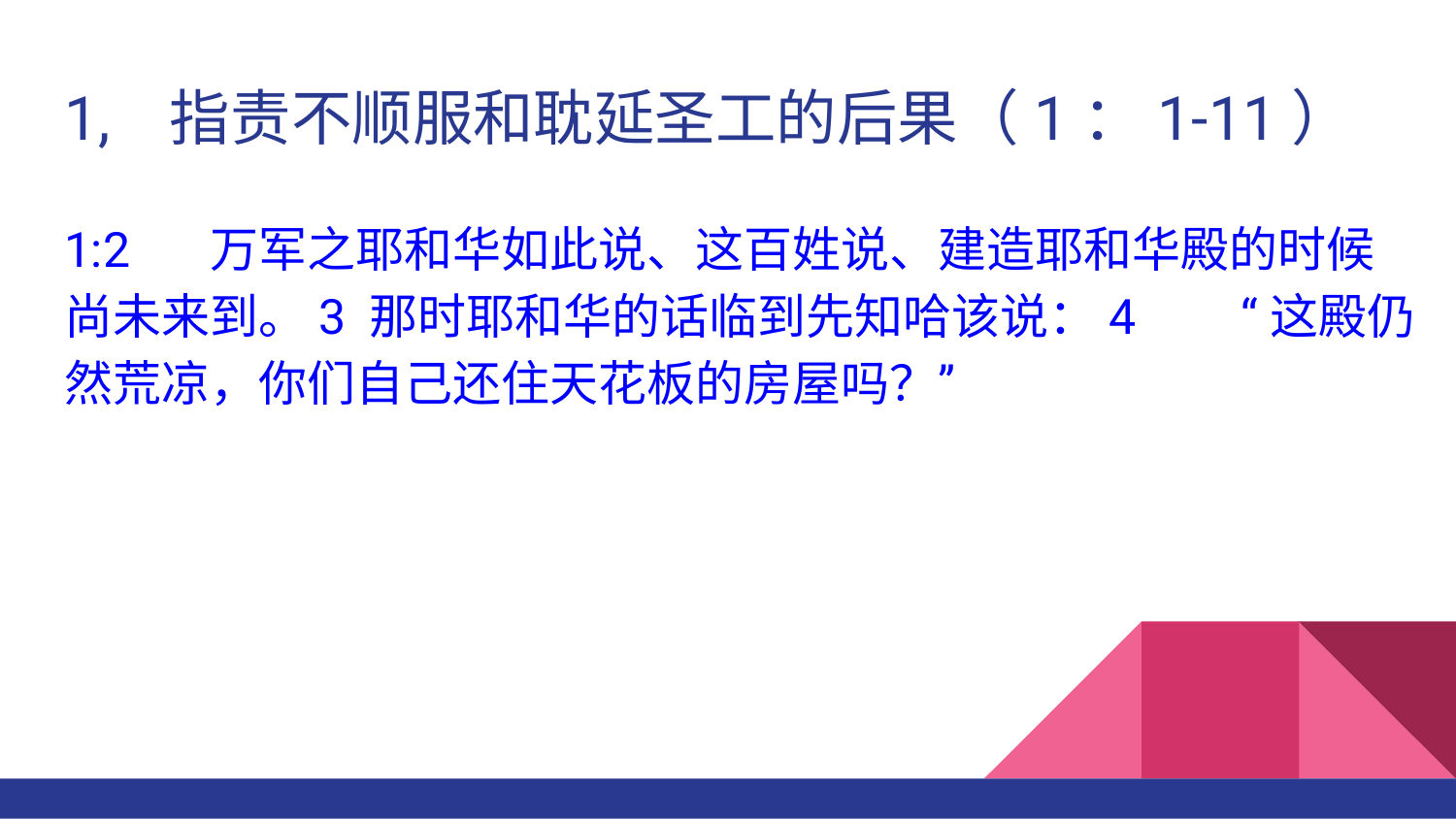

# 1,   指责不顺服和耽延圣工的后果（1：1-11）
1:2	万军之耶和华如此说、这百姓说、建造耶和华殿的时候尚未来到。3 那时耶和华的话临到先知哈该说：4	 “这殿仍然荒凉，你们自己还住天花板的房屋吗？”